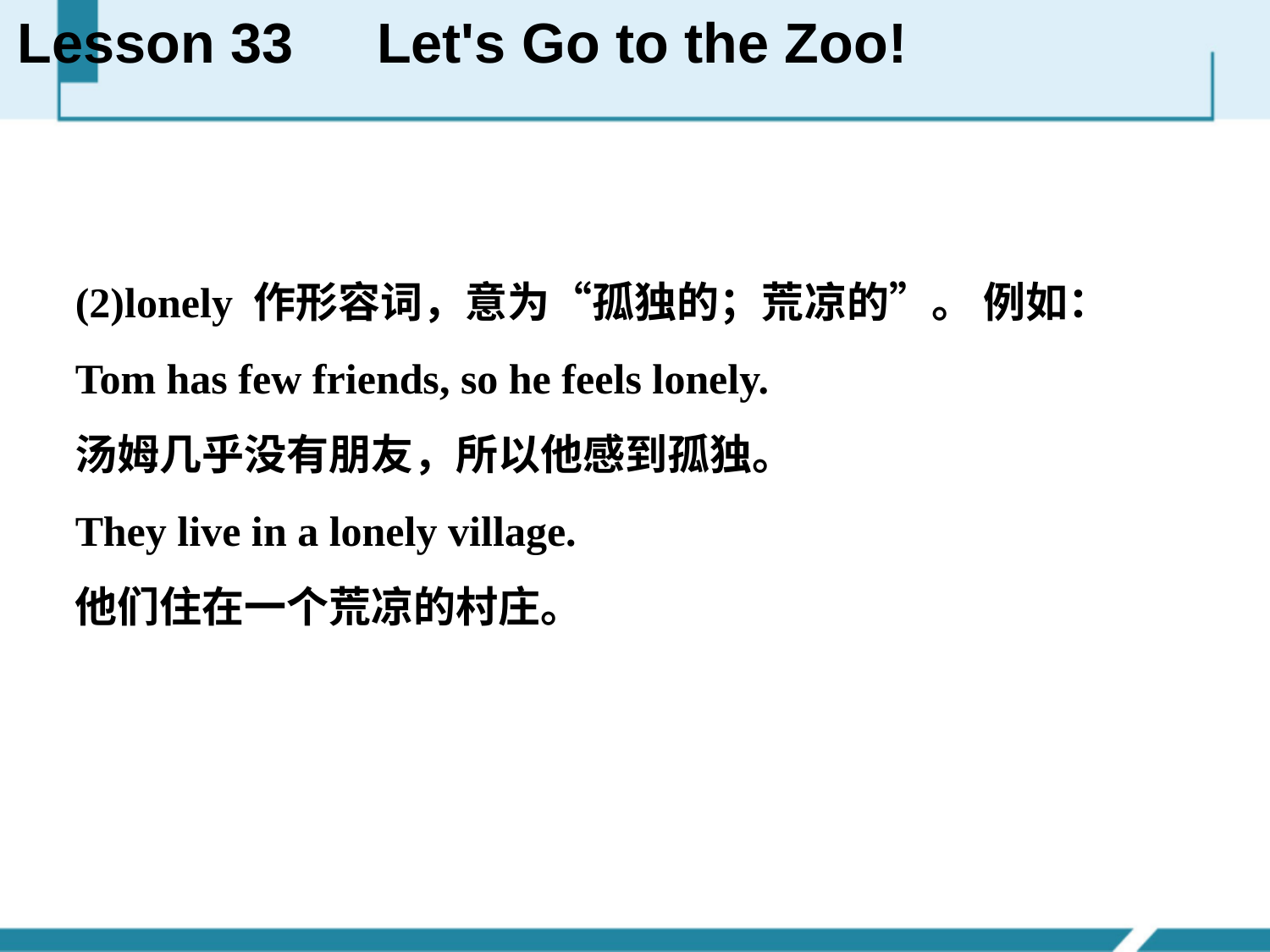

Lesson 33　Let's Go to the Zoo!
(2)lonely 作形容词，意为“孤独的；荒凉的”。 例如：
Tom has few friends, so he feels lonely.
汤姆几乎没有朋友，所以他感到孤独。
They live in a lonely village.
他们住在一个荒凉的村庄。